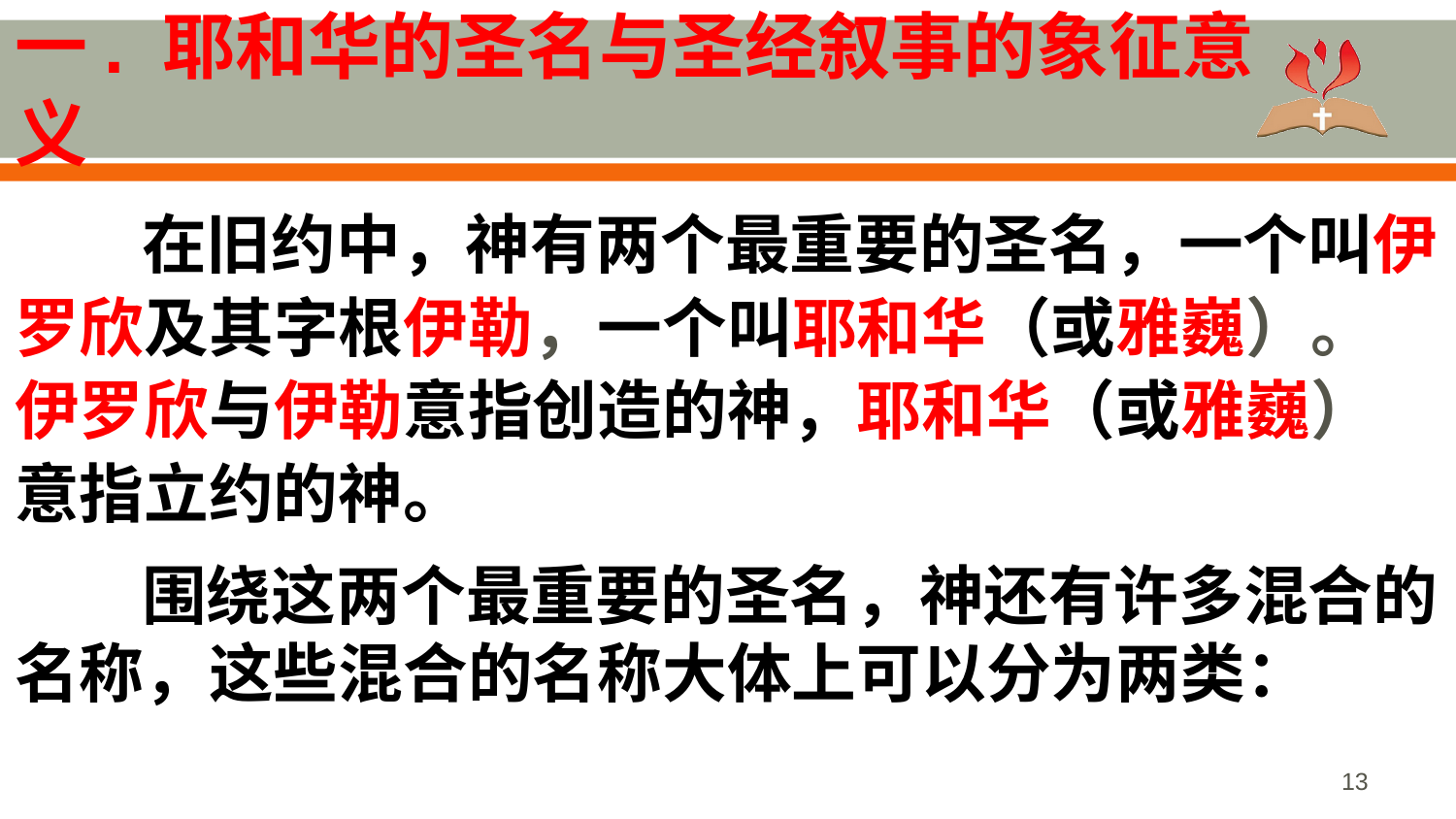

# 一. 耶和华的圣名与圣经叙事的象征意义
在旧约中，神有两个最重要的圣名，一个叫伊罗欣及其字根伊勒，一个叫耶和华（或雅巍）。伊罗欣与伊勒意指创造的神，耶和华（或雅巍）意指立约的神。
围绕这两个最重要的圣名，神还有许多混合的名称，这些混合的名称大体上可以分为两类：
13